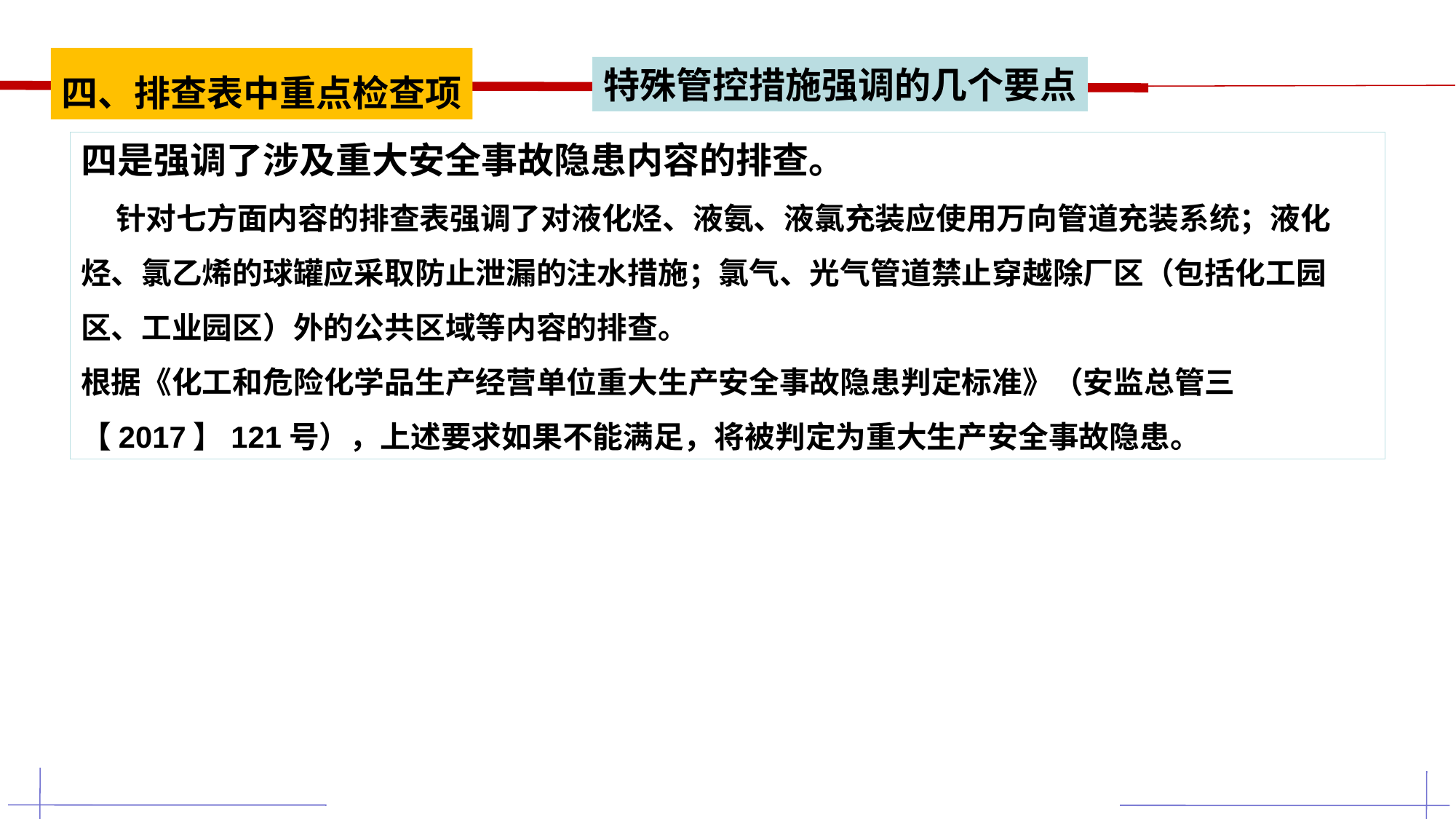

四、排查表中重点检查项
特殊管控措施强调的几个要点
四是强调了涉及重大安全事故隐患内容的排查。
    针对七方面内容的排查表强调了对液化烃、液氨、液氯充装应使用万向管道充装系统；液化烃、氯乙烯的球罐应采取防止泄漏的注水措施；氯气、光气管道禁止穿越除厂区（包括化工园区、工业园区）外的公共区域等内容的排查。
根据《化工和危险化学品生产经营单位重大生产安全事故隐患判定标准》（安监总管三【2017】121号），上述要求如果不能满足，将被判定为重大生产安全事故隐患。
122